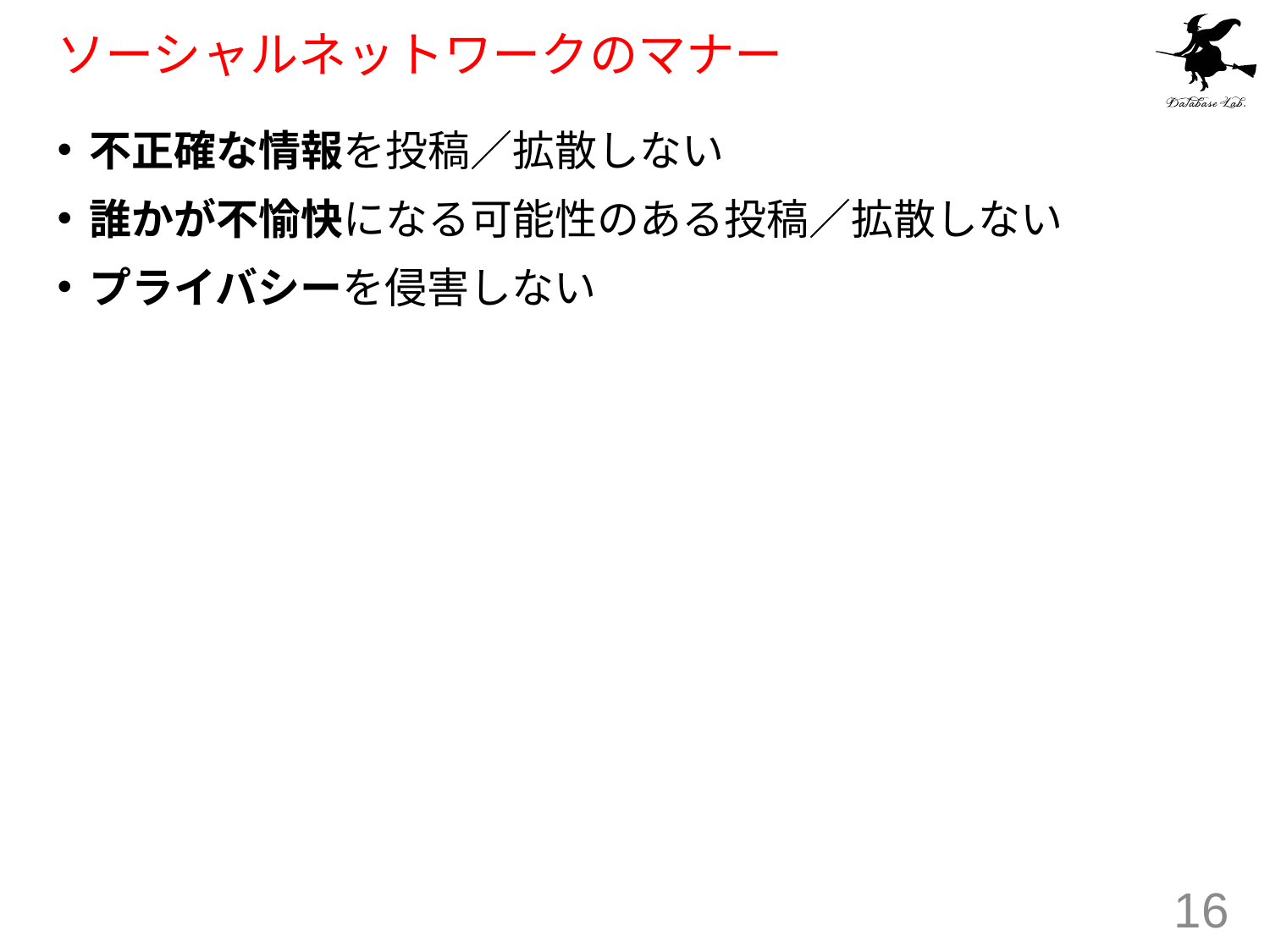

# ソーシャルネットワークのマナー
不正確な情報を投稿／拡散しない
誰かが不愉快になる可能性のある投稿／拡散しない
プライバシーを侵害しない

16